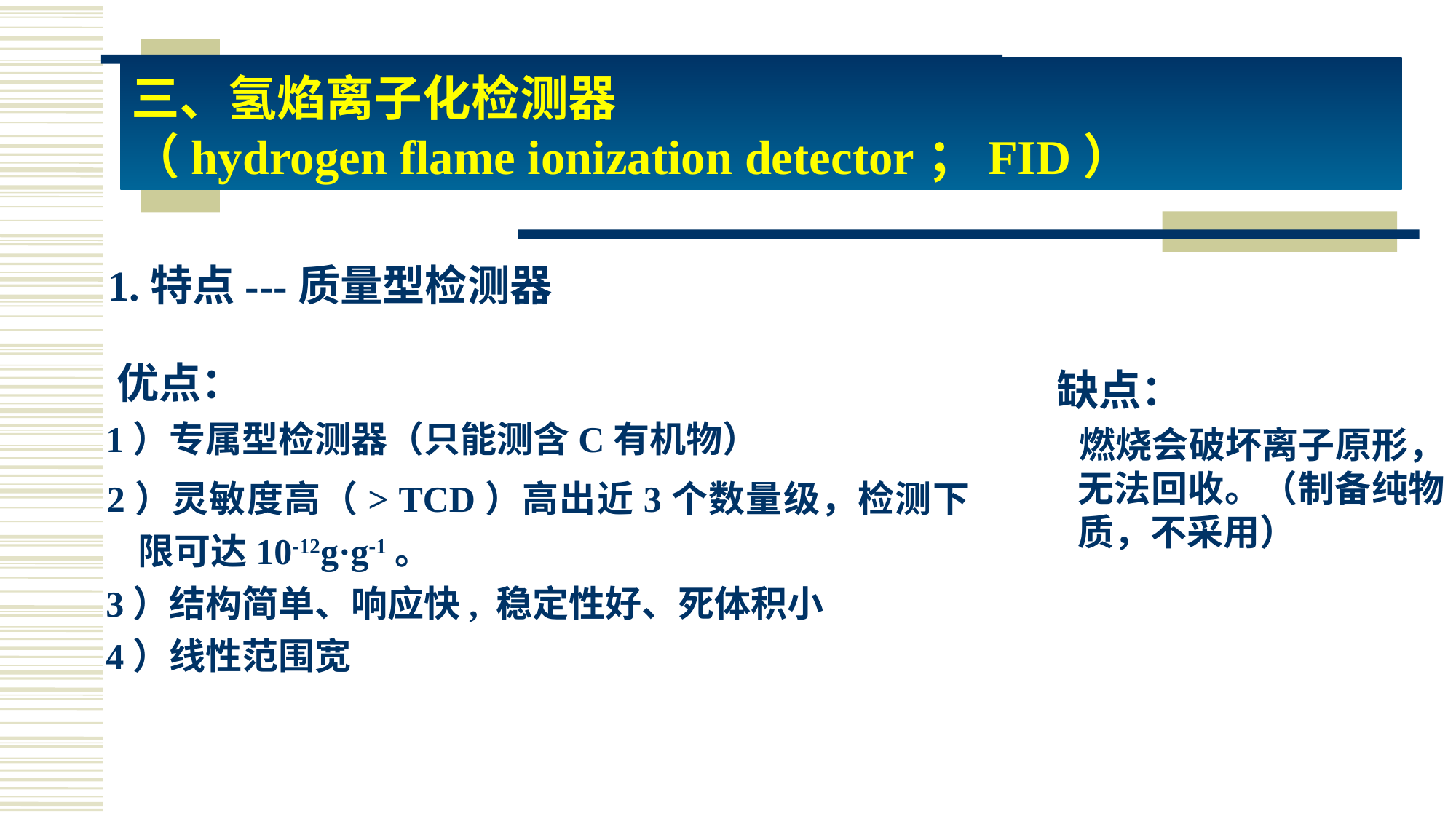

三、氢焰离子化检测器
（hydrogen flame ionization detector；FID）

# 1.特点---质量型检测器
 优点：
 1）专属型检测器（只能测含C有机物）
 2）灵敏度高（> TCD）高出近3个数量级，检测下限可达10-12g·g-1。
 3）结构简单、响应快, 稳定性好、死体积小
 4）线性范围宽
 缺点：
    燃烧会破坏离子原形，无法回收。（制备纯物质，不采用）